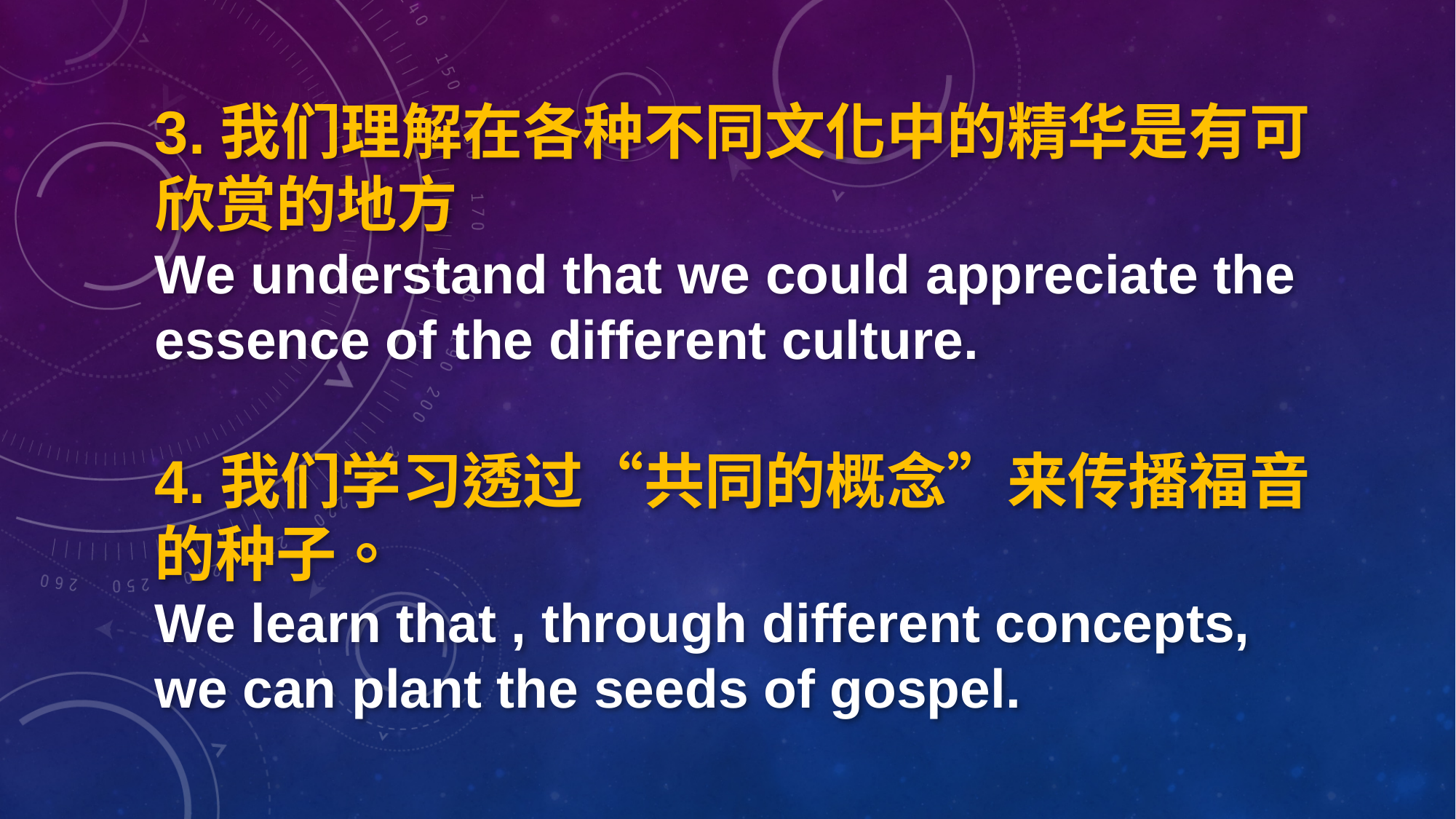

3.我们理解在各种不同文化中的精华是有可欣赏的地方
We understand that we could appreciate the essence of the different culture.

4.我们学习透过“共同的概念”来传播福音的种子。
We learn that , through different concepts, we can plant the seeds of gospel.